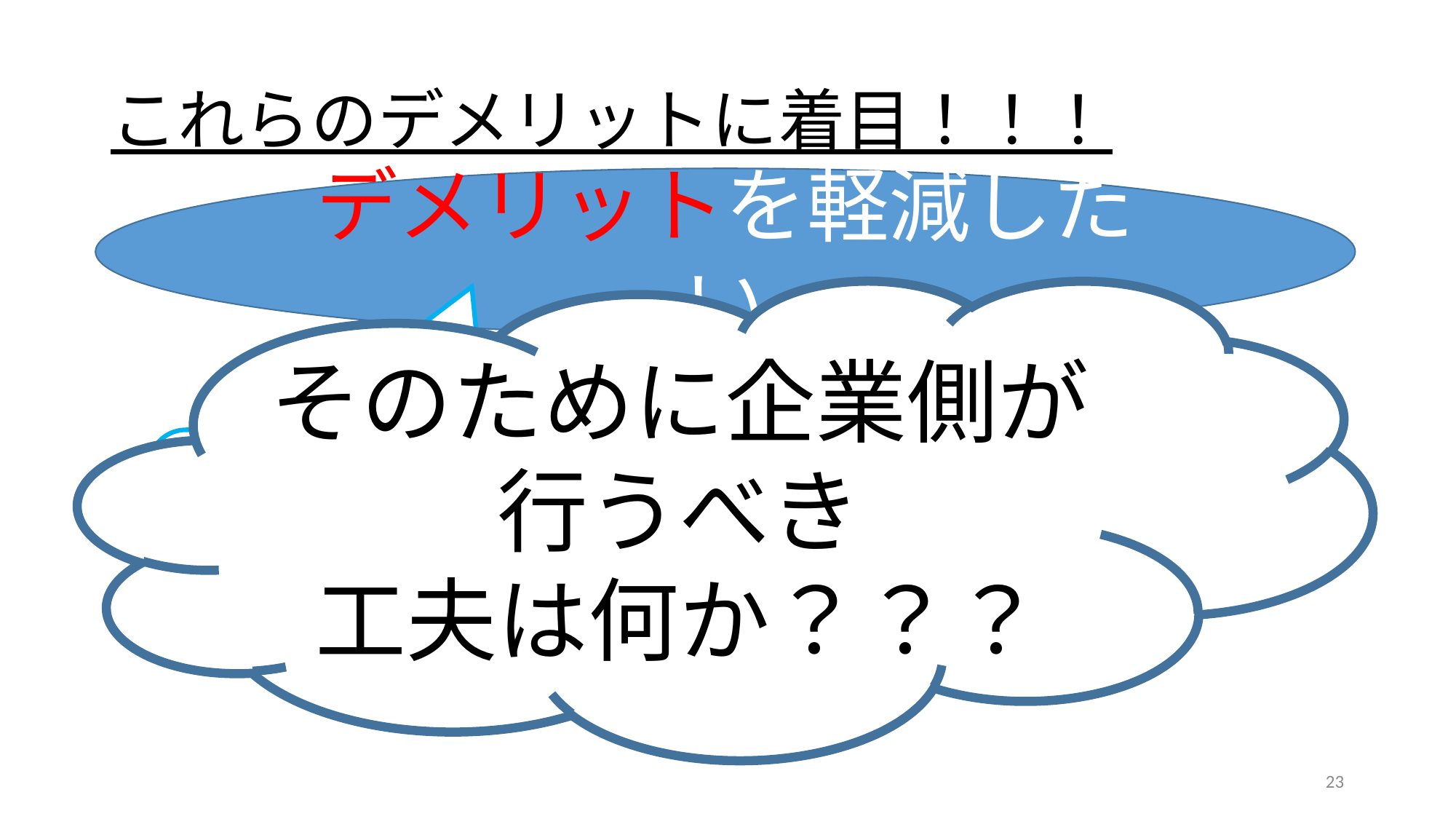

# これらのデメリットに着目！！！
デメリットを軽減したい
そのために企業側が行うべき
工夫は何か？？？
企業側：外部不経済、負の視覚的効果等
消費者側：身体的・精神的疲労等
23